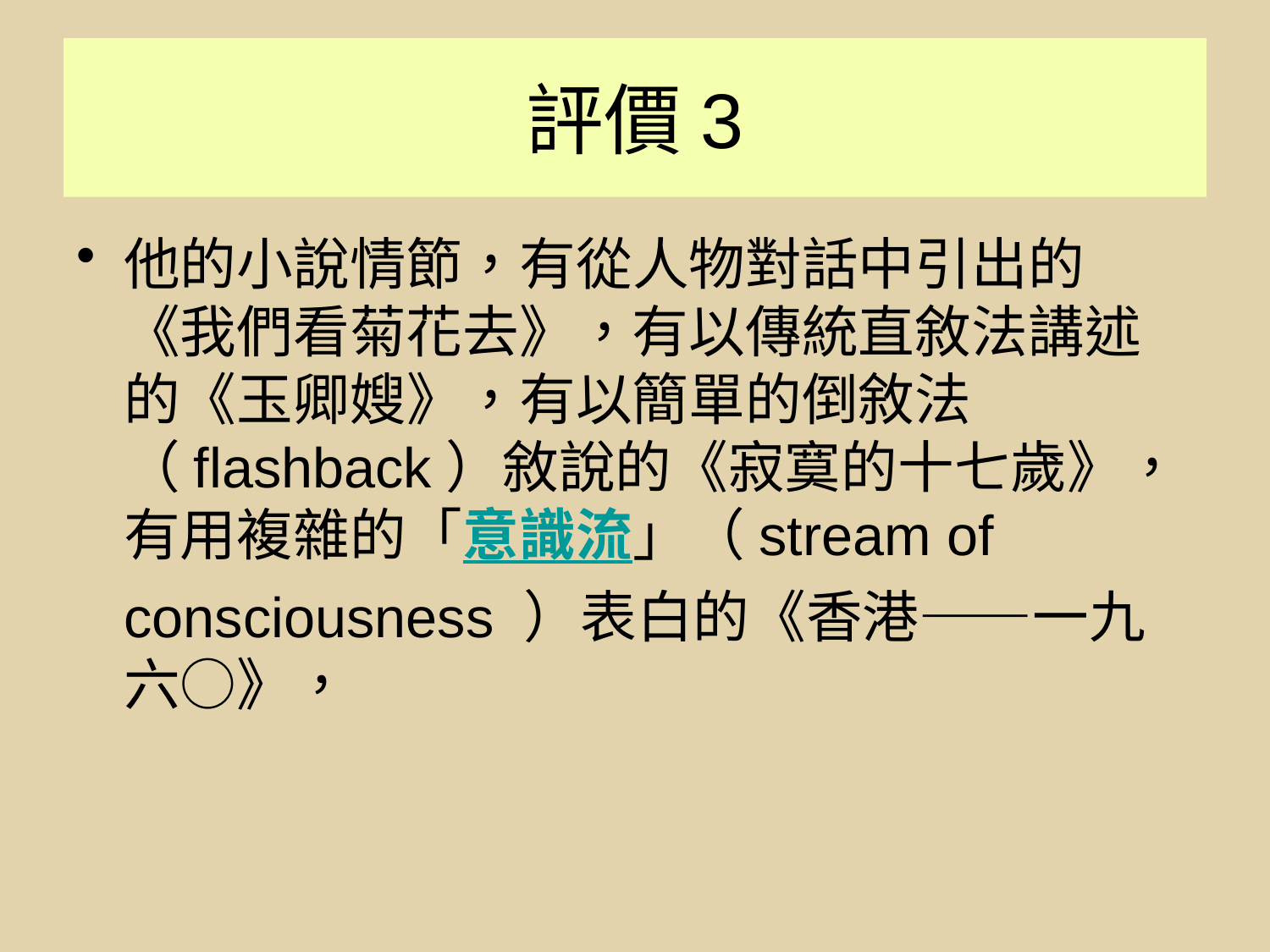

# 評價3
他的小說情節，有從人物對話中引出的《我們看菊花去》，有以傳統直敘法講述的《玉卿嫂》，有以簡單的倒敘法（flashback）敘說的《寂寞的十七歲》，有用複雜的「意識流」（stream of consciousness ）表白的《香港——一九六○》，